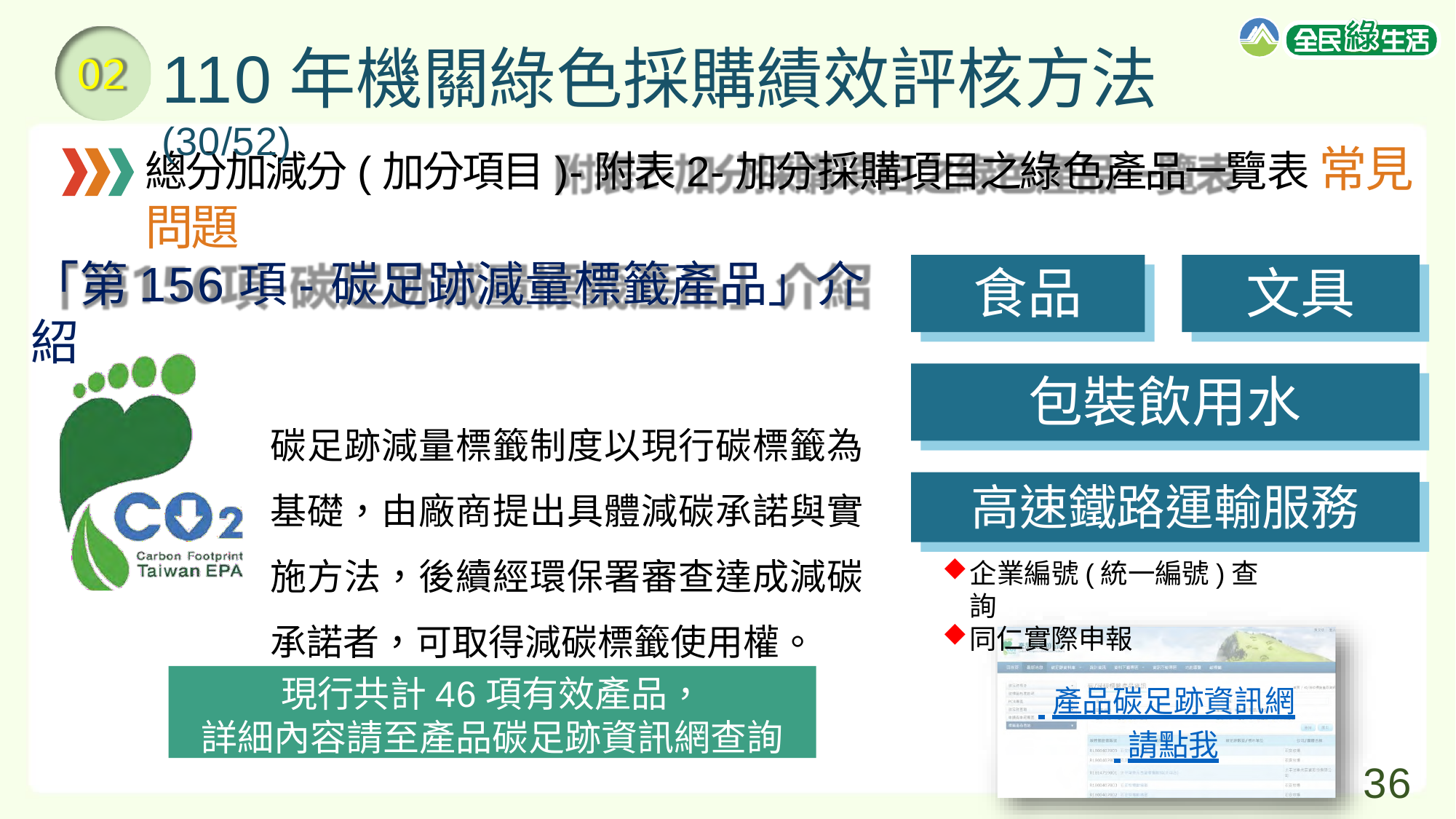

# 110年機關綠色採購績效評核方法(30/52)
02

總分加減分(加分項目)-附表2-加分採購項目之綠色產品一覽表 常見問題

「第156項-碳足跡減量標籤產品」介紹
碳足跡減量標籤制度以現行碳標籤為 基礎，由廠商提出具體減碳承諾與實 施方法，後續經環保署審查達成減碳 承諾者，可取得減碳標籤使用權。

食品
文具

包裝飲用水

高速鐵路運輸服務
企業編號(統一編號)查詢
同仁實際申報

 產品碳足跡資訊網
 請點我
現行共計46項有效產品，
詳細內容請至產品碳足跡資訊網查詢
36